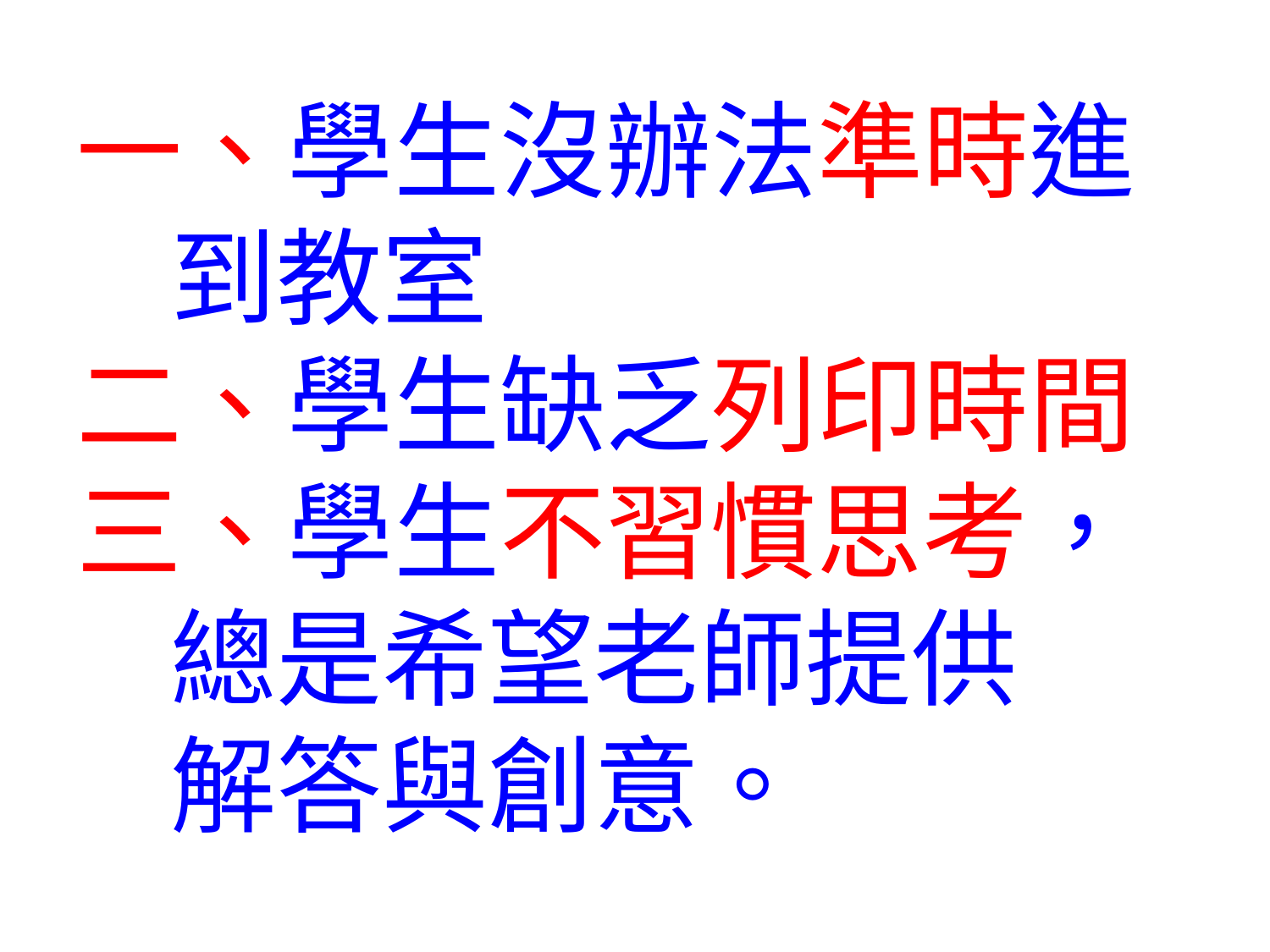

# 一、學生沒辦法準時進 到教室 二、學生缺乏列印時間 三、學生不習慣思考， 總是希望老師提供 解答與創意。